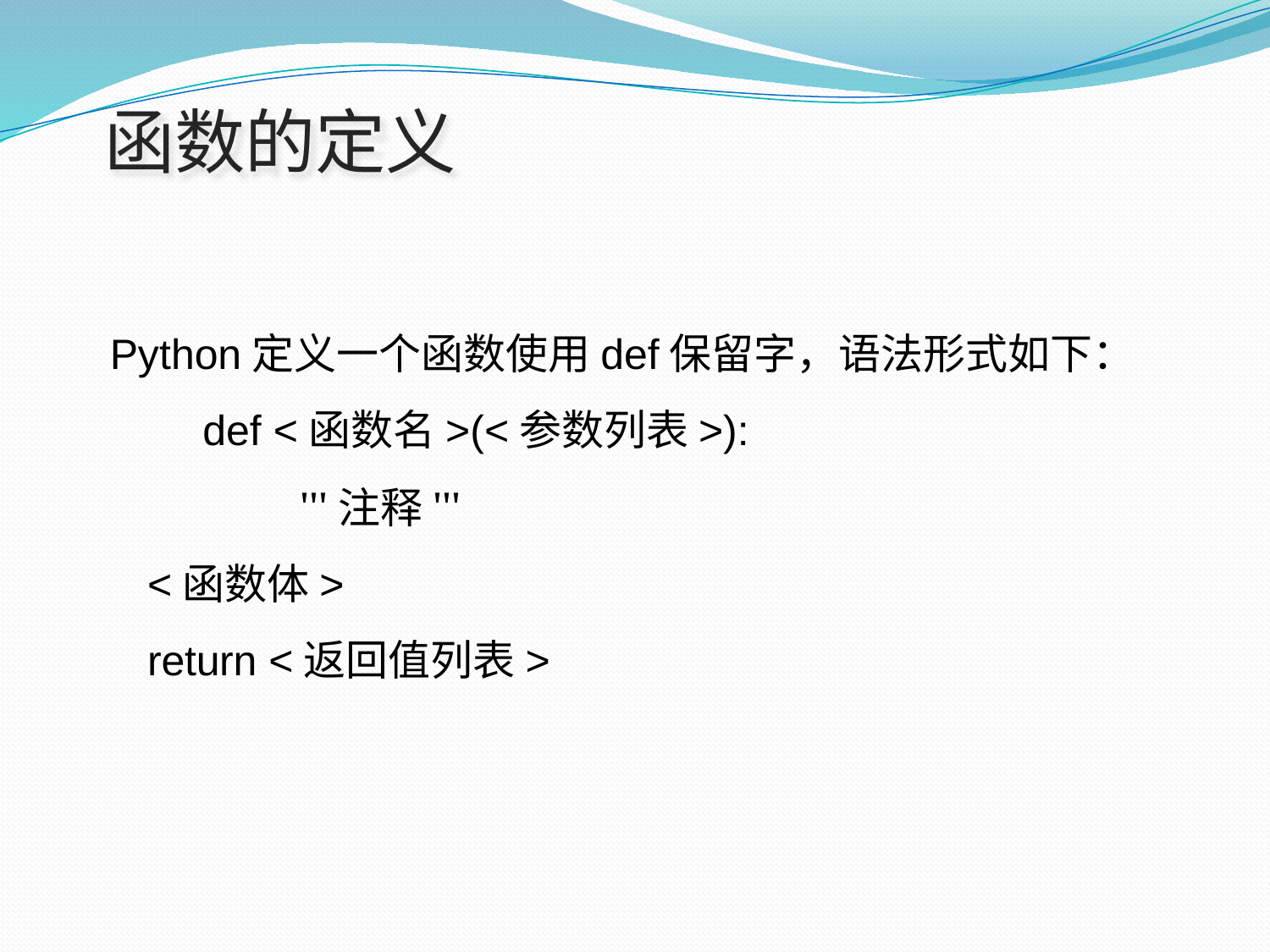

# 函数的定义
Python定义一个函数使用def保留字，语法形式如下：  def <函数名>(<参数列表>):
		'''注释'''
<函数体>
return <返回值列表>